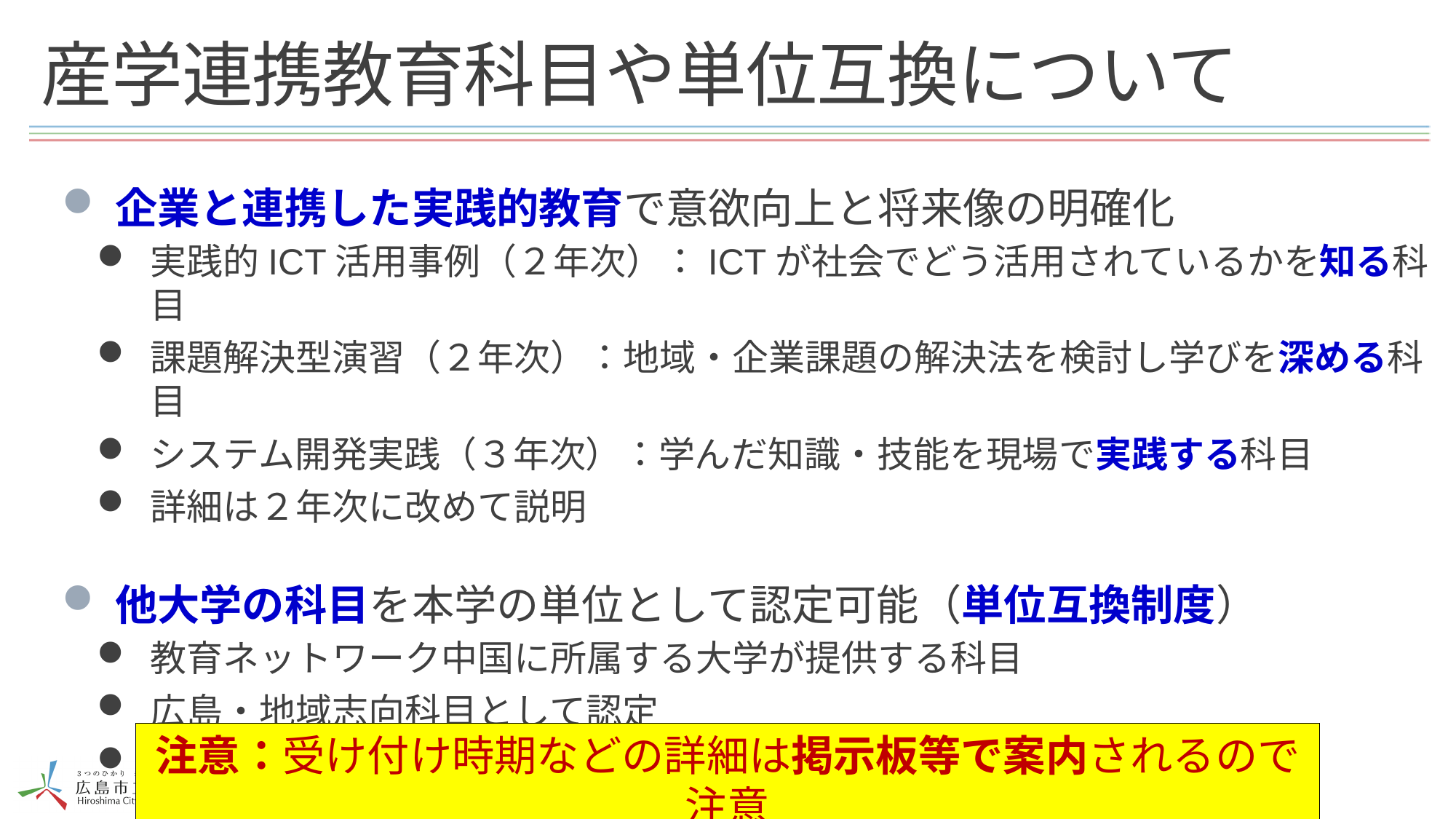

# 産学連携教育科目や単位互換について
企業と連携した実践的教育で意欲向上と将来像の明確化
実践的ICT活用事例（２年次）：ICTが社会でどう活用されているかを知る科目
課題解決型演習（２年次）：地域・企業課題の解決法を検討し学びを深める科目
システム開発実践（３年次）：学んだ知識・技能を現場で実践する科目
詳細は２年次に改めて説明
他大学の科目を本学の単位として認定可能（単位互換制度）
教育ネットワーク中国に所属する大学が提供する科目
広島・地域志向科目として認定
詳しくは事務局 教務グループ担当まで
注意：受け付け時期などの詳細は掲示板等で案内されるので注意